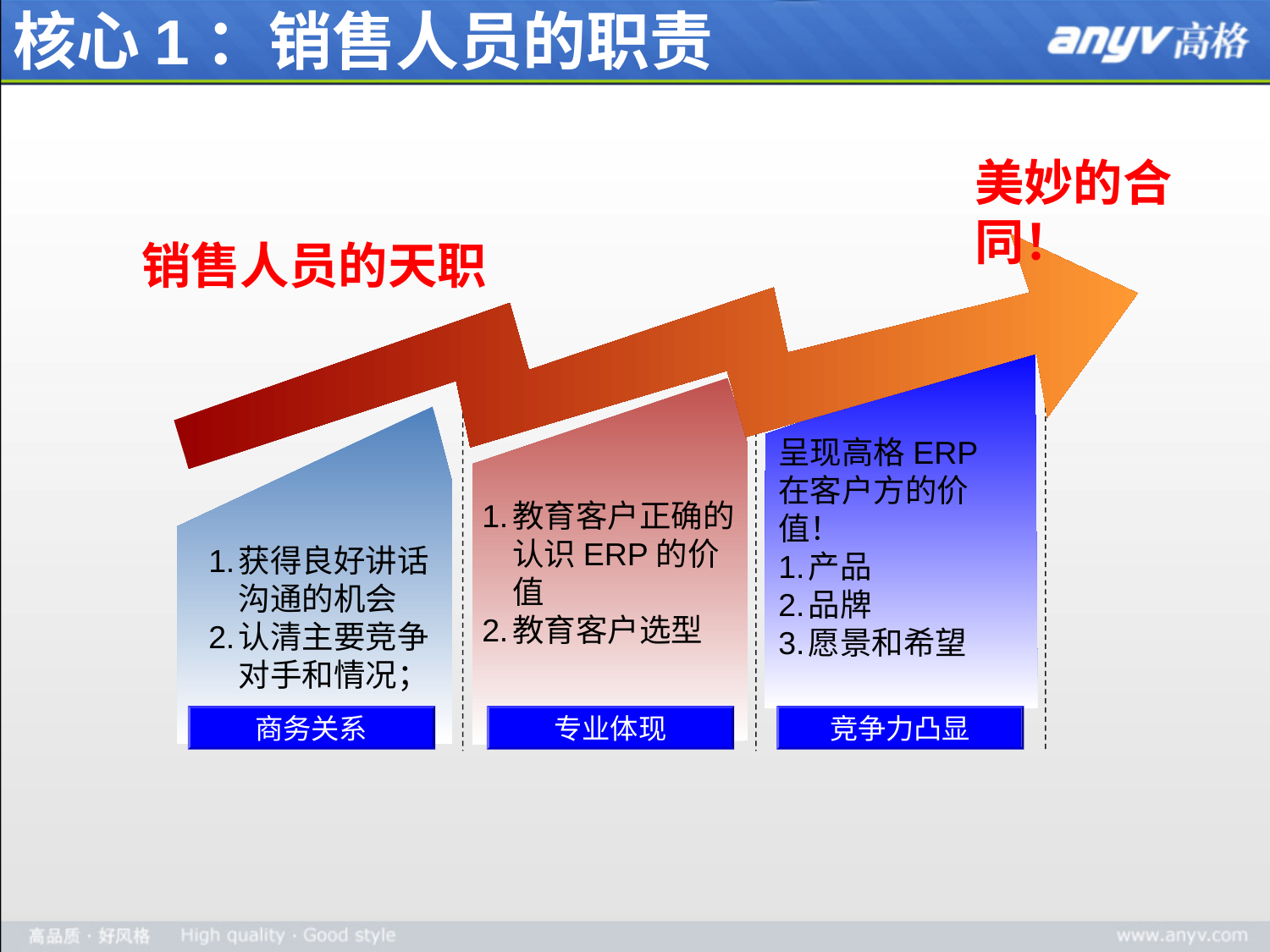

# 核心1：销售人员的职责
美妙的合同！
销售人员的天职

呈现高格ERP
在客户方的价值！
产品
品牌
愿景和希望
教育客户正确的认识ERP的价值
教育客户选型
获得良好讲话沟通的机会
认清主要竞争对手和情况；

商务关系
专业体现
竞争力凸显